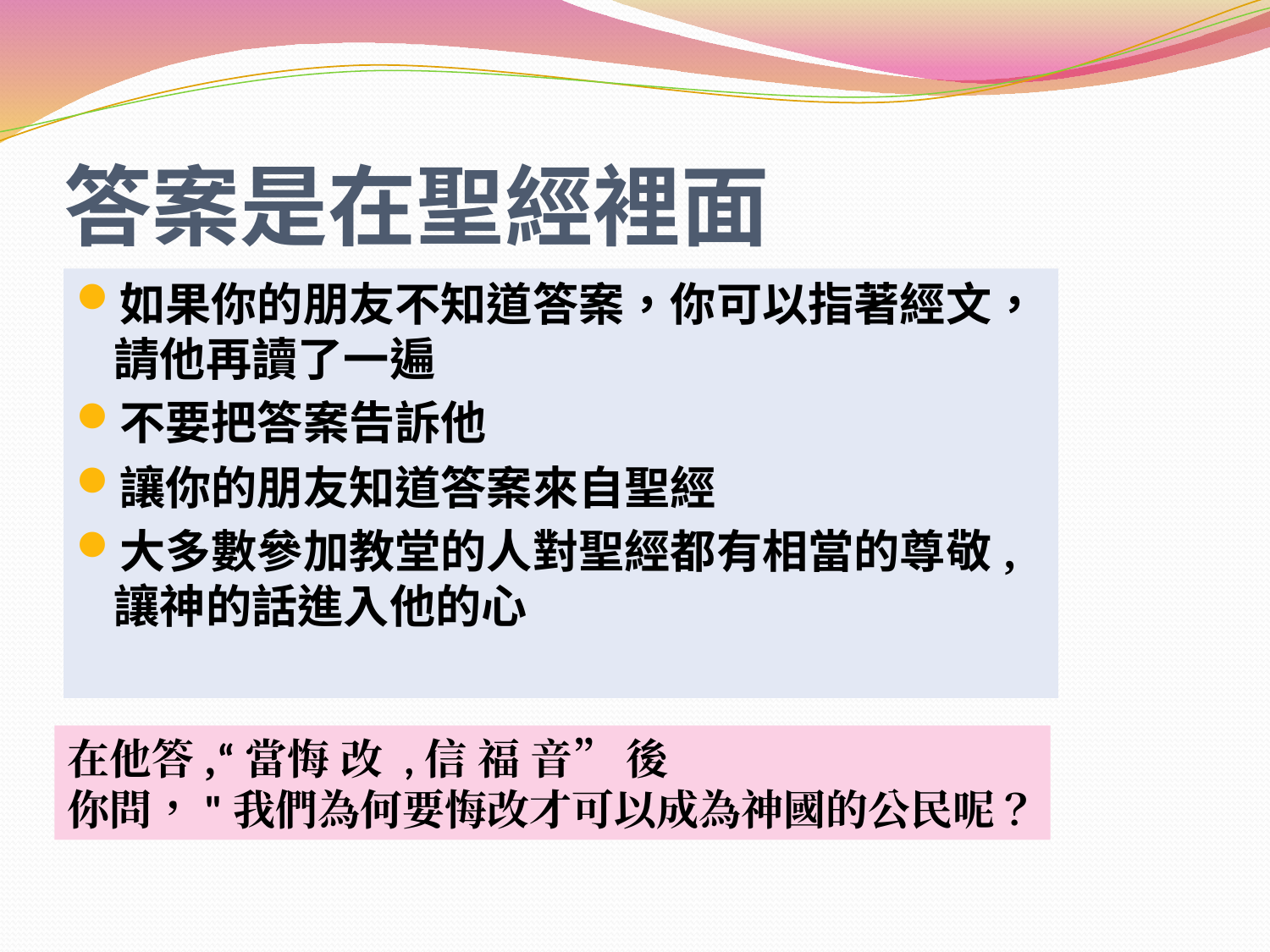

# 答案是在聖經裡面
如果你的朋友不知道答案，你可以指著經文，請他再讀了一遍
不要把答案告訴他
讓你的朋友知道答案來自聖經
大多數參加教堂的人對聖經都有相當的尊敬, 讓神的話進入他的心

在他答,“當悔 改 ,信 福 音” 後
你問，"我們為何要悔改才可以成為神國的公民呢？